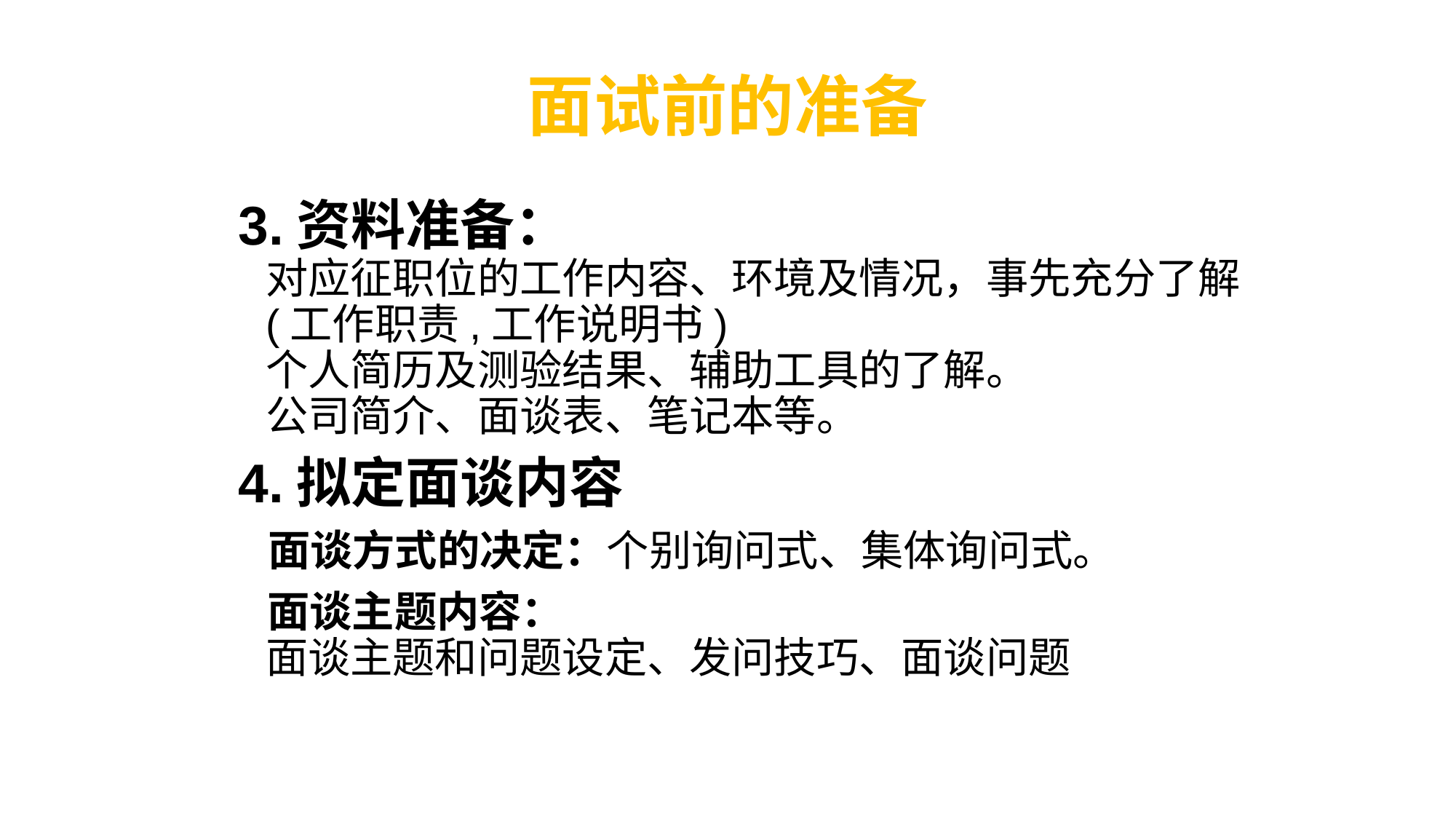

# 面试前的准备
3.资料准备：
对应征职位的工作内容、环境及情况，事先充分了解(工作职责,工作说明书)
个人简历及测验结果、辅助工具的了解。
公司简介、面谈表、笔记本等。
4.拟定面谈内容
  面谈方式的决定：个别询问式、集体询问式。
  面谈主题内容：
面谈主题和问题设定、发问技巧、面谈问题